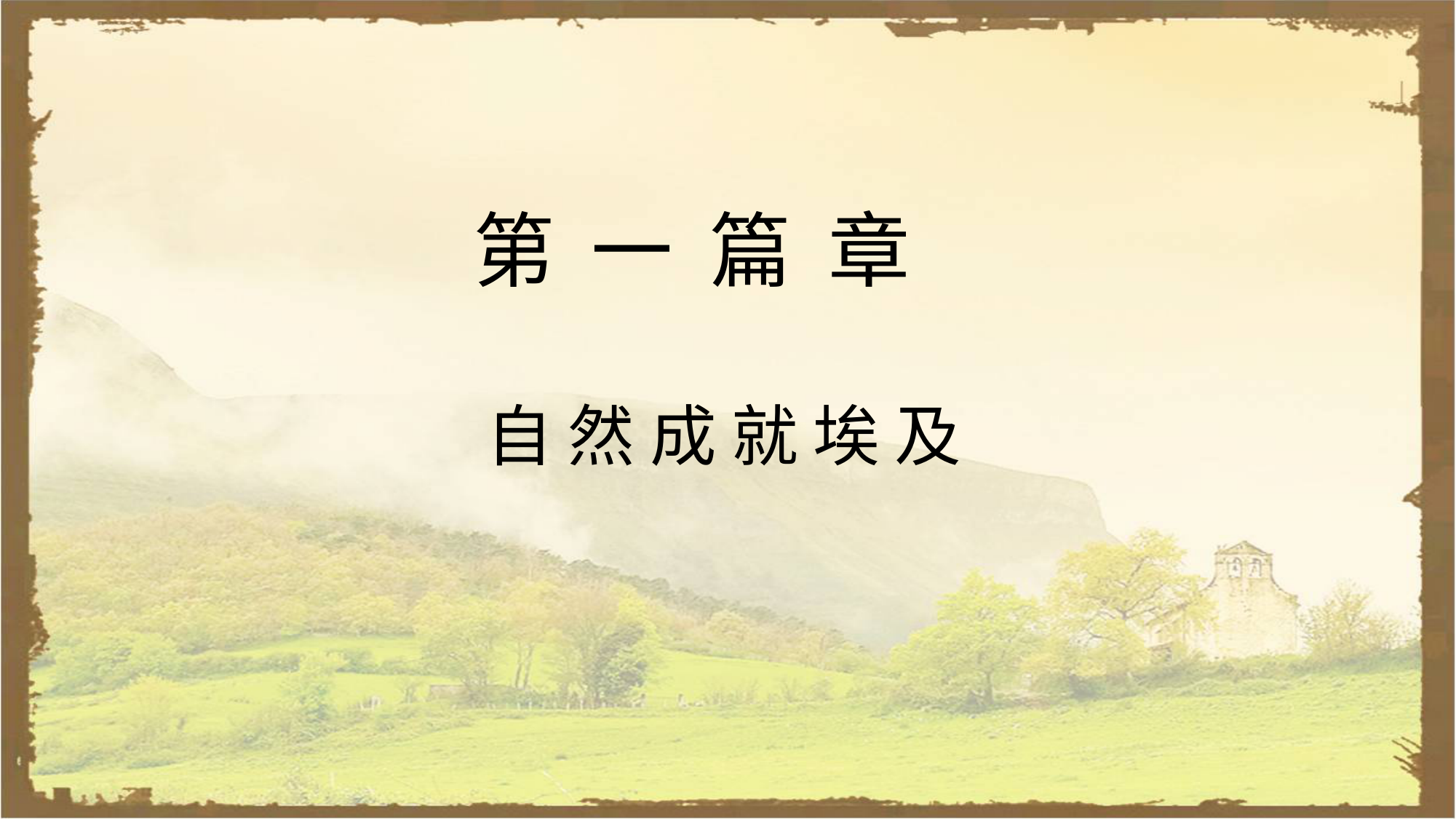

第  一  篇  章
自 然 成 就 埃 及